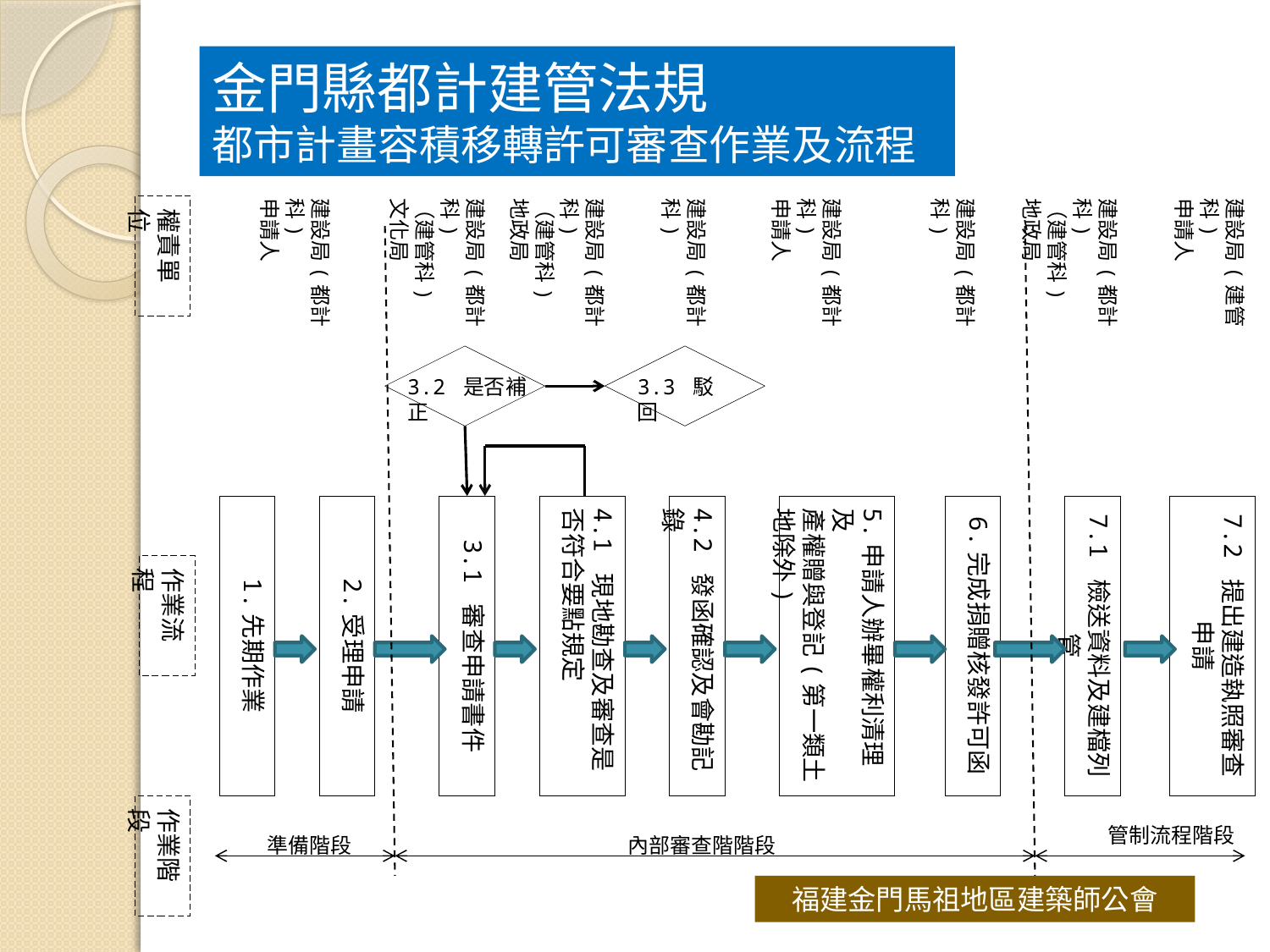

# 金門縣都計建管法規 都市計畫容積移轉許可審查作業及流程
建設局(都計科)
申請人
建設局(都計科)
（建管科)
文化局
建設局(都計科)
（建管科)
地政局
建設局(都計科)
建設局(都計科)
申請人
建設局(都計科)
建設局(都計科)
（建管科)
地政局
建設局(建管科)
申請人
權責單位

3.2 是否補正
3.3 駁回
1.先期作業
2.受理申請
3.1 審查申請書件
4.1 現地勘查及審查是否符合要點規定
4.2 發函確認及會勘記錄
5.申請人辦畢權利清理及
產權贈與登記(第一類土
地除外)
6.完成捐贈核發許可函
7.1 檢送資料及建檔列管
7.2 提出建造執照審查申請
作業流程

作業階段
管制流程階段
準備階段
內部審查階階段
福建金門馬祖地區建築師公會